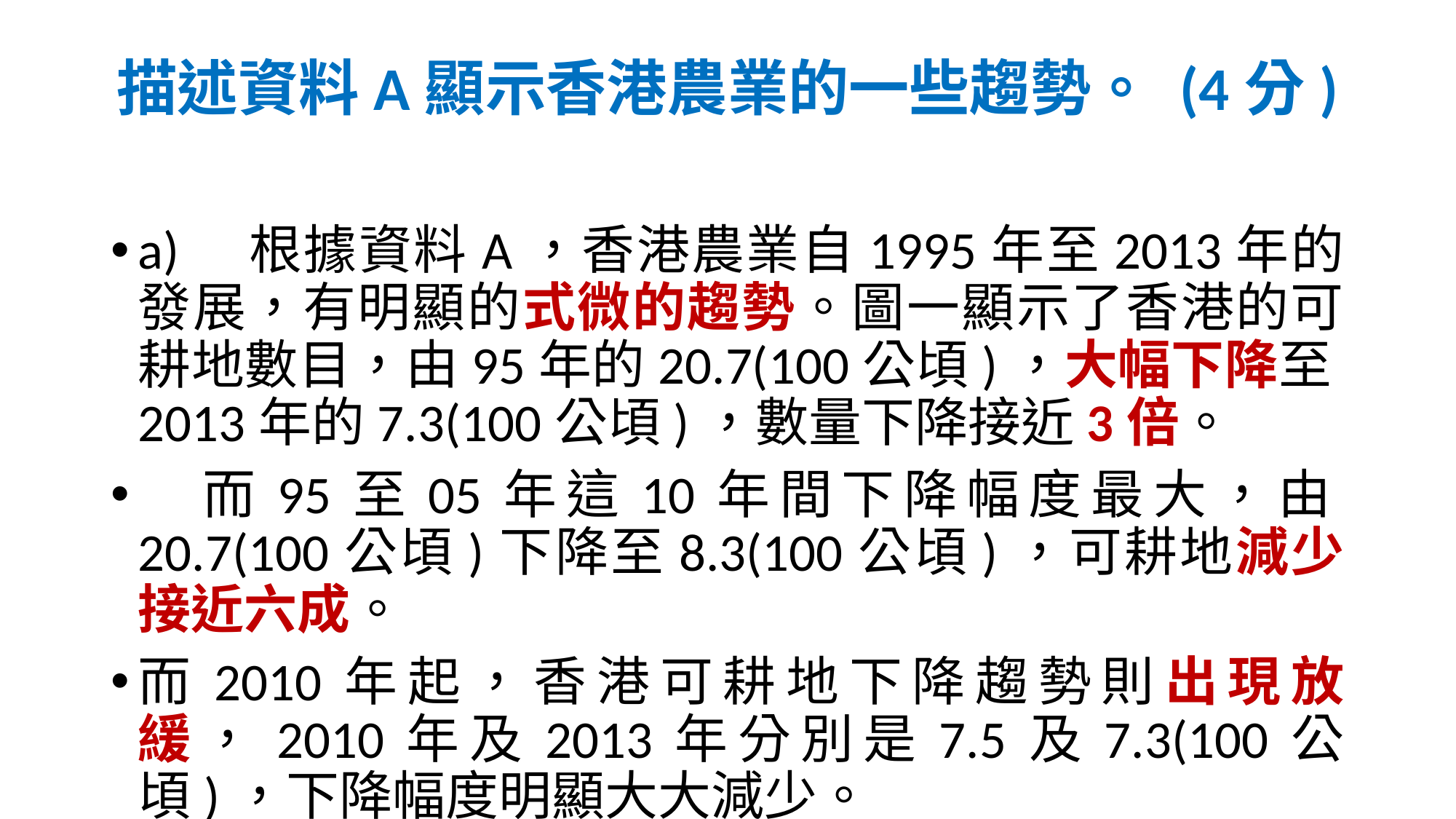

# 描述資料A顯示香港農業的一些趨勢。 (4分)
a)	根據資料A，香港農業自1995年至2013年的發展，有明顯的式微的趨勢。圖一顯示了香港的可耕地數目，由95年的20.7(100公頃)，大幅下降至2013年的7.3(100公頃)，數量下降接近3倍。
  而95至05年這10年間下降幅度最大，由20.7(100公頃)下降至8.3(100公頃)，可耕地減少接近六成。
而2010年起，香港可耕地下降趨勢則出現放緩，2010年及2013年分別是7.5及7.3(100公頃)，下降幅度明顯大大減少。